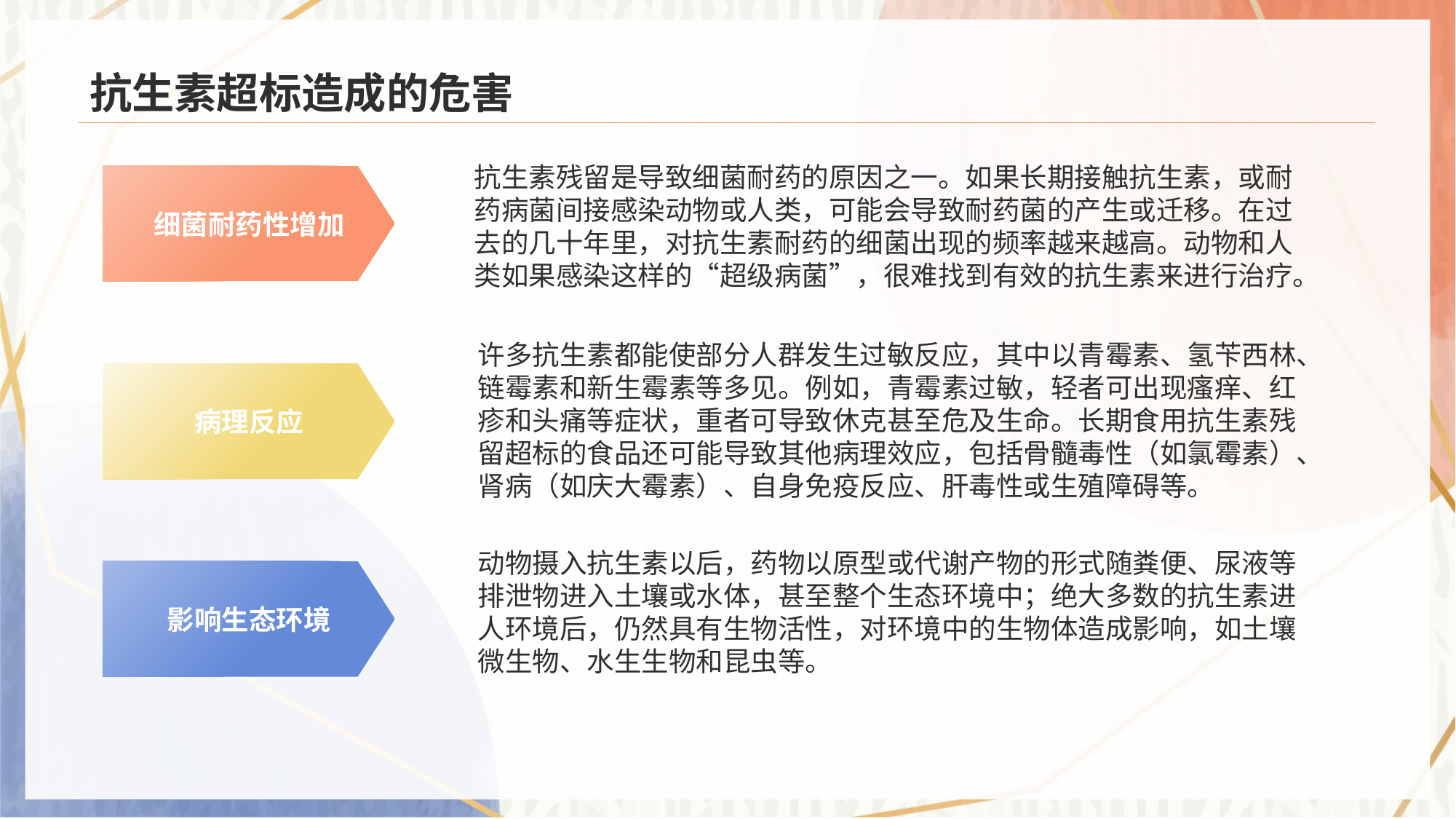

# 抗生素超标造成的危害
抗生素残留是导致细菌耐药的原因之一。如果长期接触抗生素，或耐药病菌间接感染动物或人类，可能会导致耐药菌的产生或迁移。在过去的几十年里，对抗生素耐药的细菌出现的频率越来越高。动物和人类如果感染这样的“超级病菌”，很难找到有效的抗生素来进行治疗。
细菌耐药性增加
许多抗生素都能使部分人群发生过敏反应，其中以青霉素、氢苄西林、链霉素和新生霉素等多见。例如，青霉素过敏，轻者可出现瘙痒、红疹和头痛等症状，重者可导致休克甚至危及生命。长期食用抗生素残留超标的食品还可能导致其他病理效应，包括骨髓毒性（如氯霉素）、肾病（如庆大霉素）、自身免疫反应、肝毒性或生殖障碍等。
病理反应
动物摄入抗生素以后，药物以原型或代谢产物的形式随粪便、尿液等排泄物进入土壤或水体，甚至整个生态环境中；绝大多数的抗生素进人环境后，仍然具有生物活性，对环境中的生物体造成影响，如土壤微生物、水生生物和昆虫等。
影响生态环境